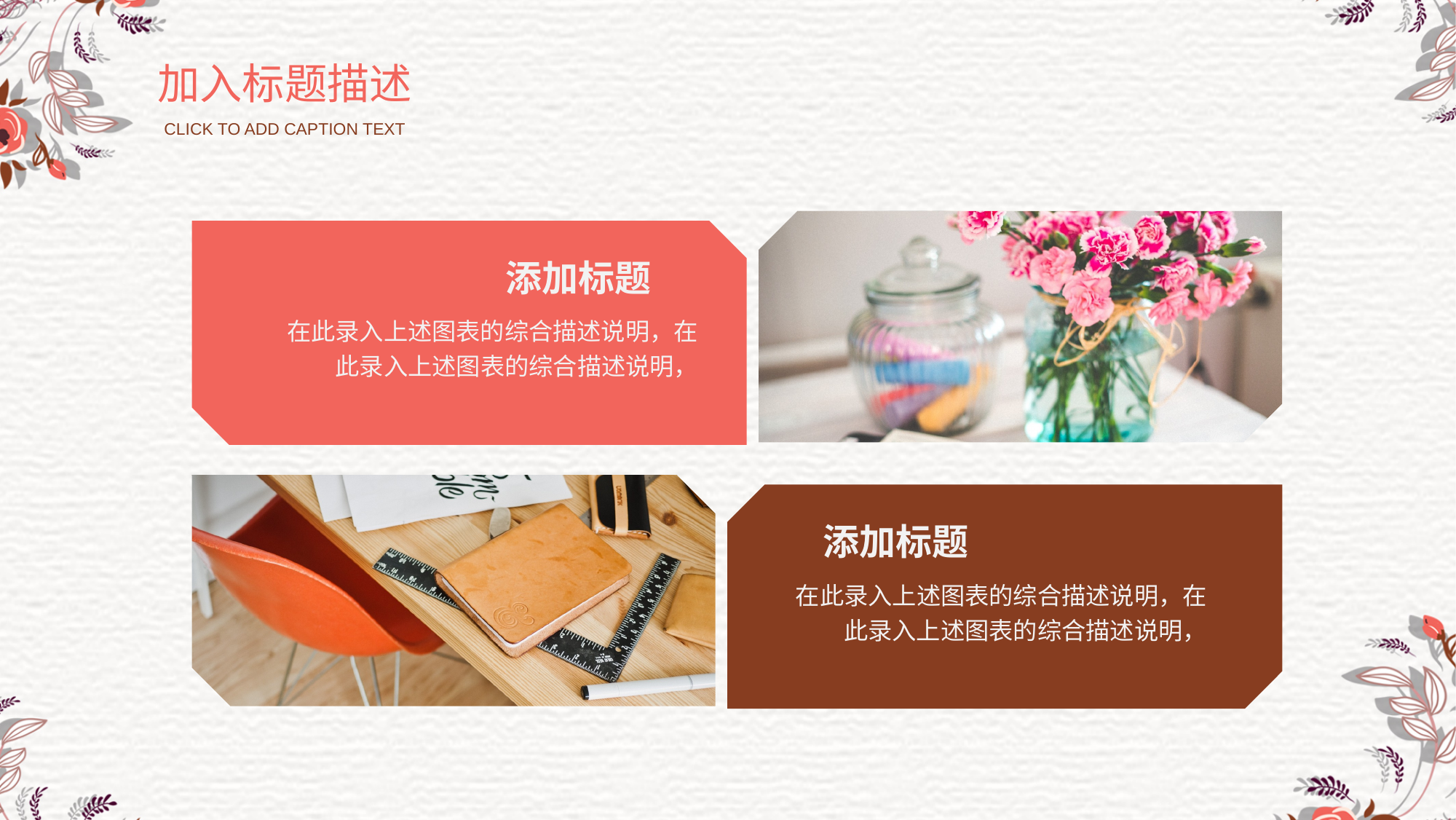

加入标题描述
CLICK TO ADD CAPTION TEXT

添加标题
在此录入上述图表的综合描述说明，在此录入上述图表的综合描述说明，

添加标题
在此录入上述图表的综合描述说明，在此录入上述图表的综合描述说明，